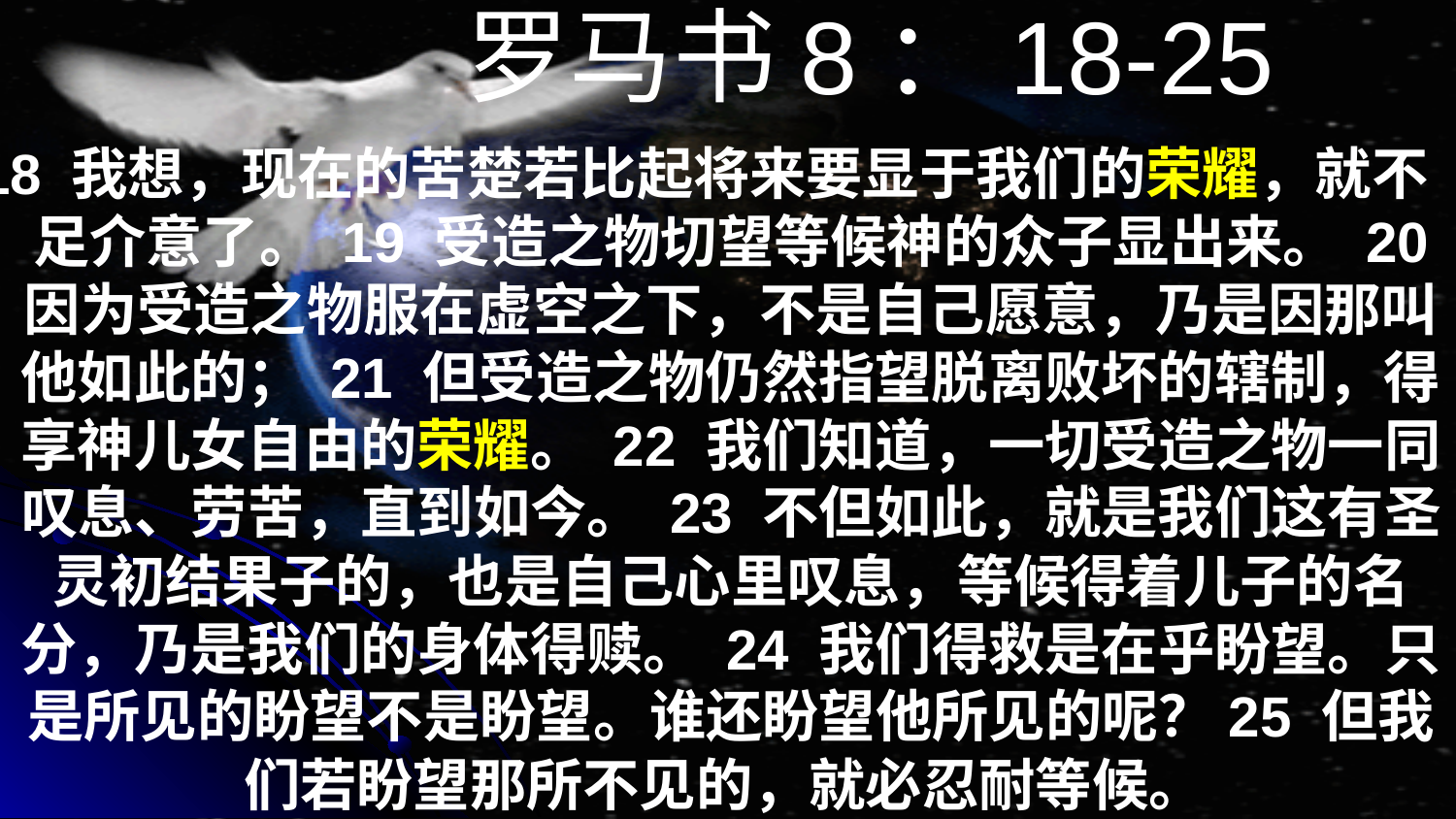

# 罗马书8：18-25
18 我想，现在的苦楚若比起将来要显于我们的荣耀，就不足介意了。 19 受造之物切望等候神的众子显出来。 20 因为受造之物服在虚空之下，不是自己愿意，乃是因那叫他如此的； 21 但受造之物仍然指望脱离败坏的辖制，得享神儿女自由的荣耀。 22 我们知道，一切受造之物一同叹息、劳苦，直到如今。 23 不但如此，就是我们这有圣灵初结果子的，也是自己心里叹息，等候得着儿子的名分，乃是我们的身体得赎。 24 我们得救是在乎盼望。只是所见的盼望不是盼望。谁还盼望他所见的呢？25 但我们若盼望那所不见的，就必忍耐等候。